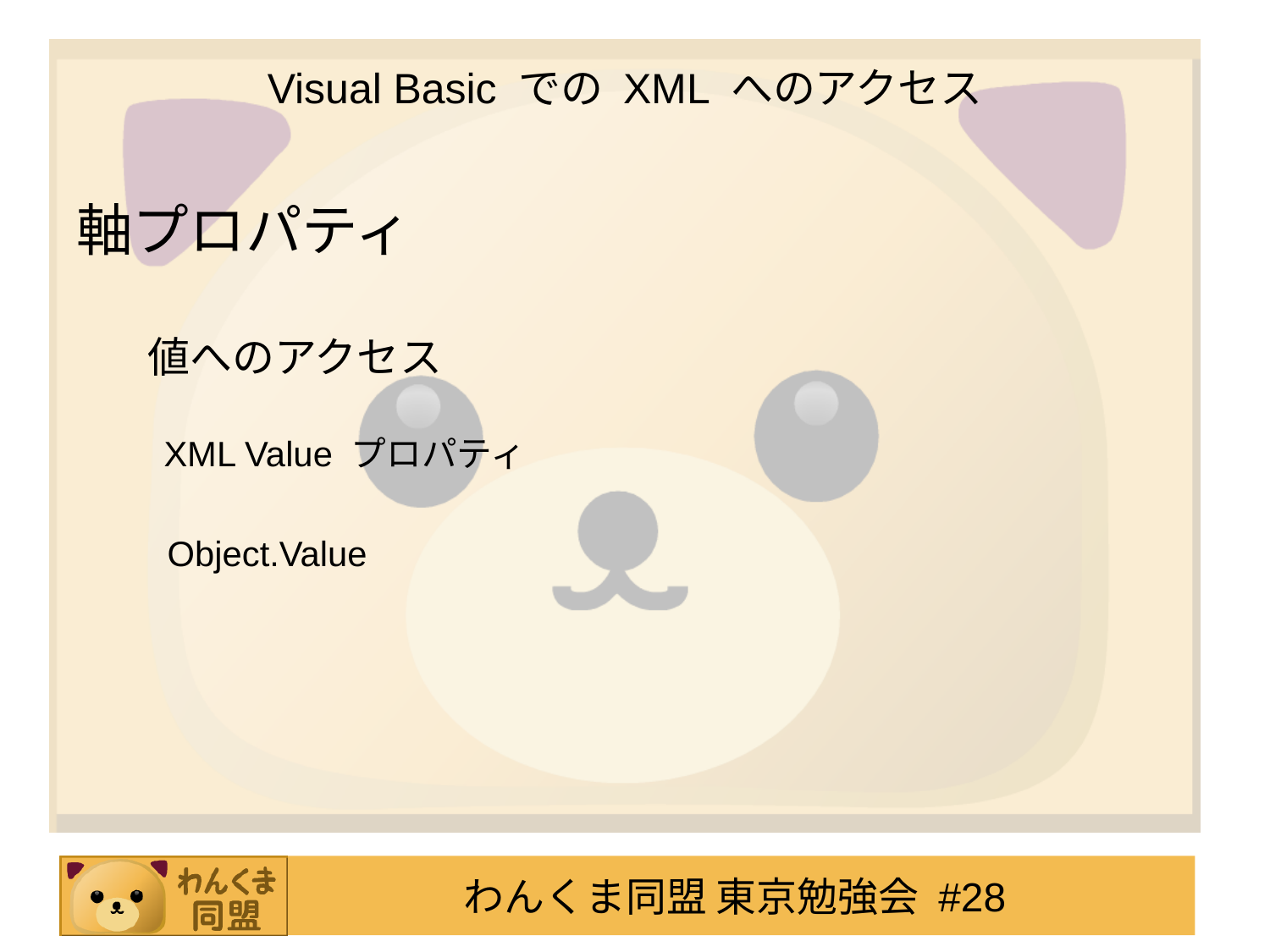

# Visual Basic での XML へのアクセス
軸プロパティ
値へのアクセス
 XML Value プロパティ
 Object.Value